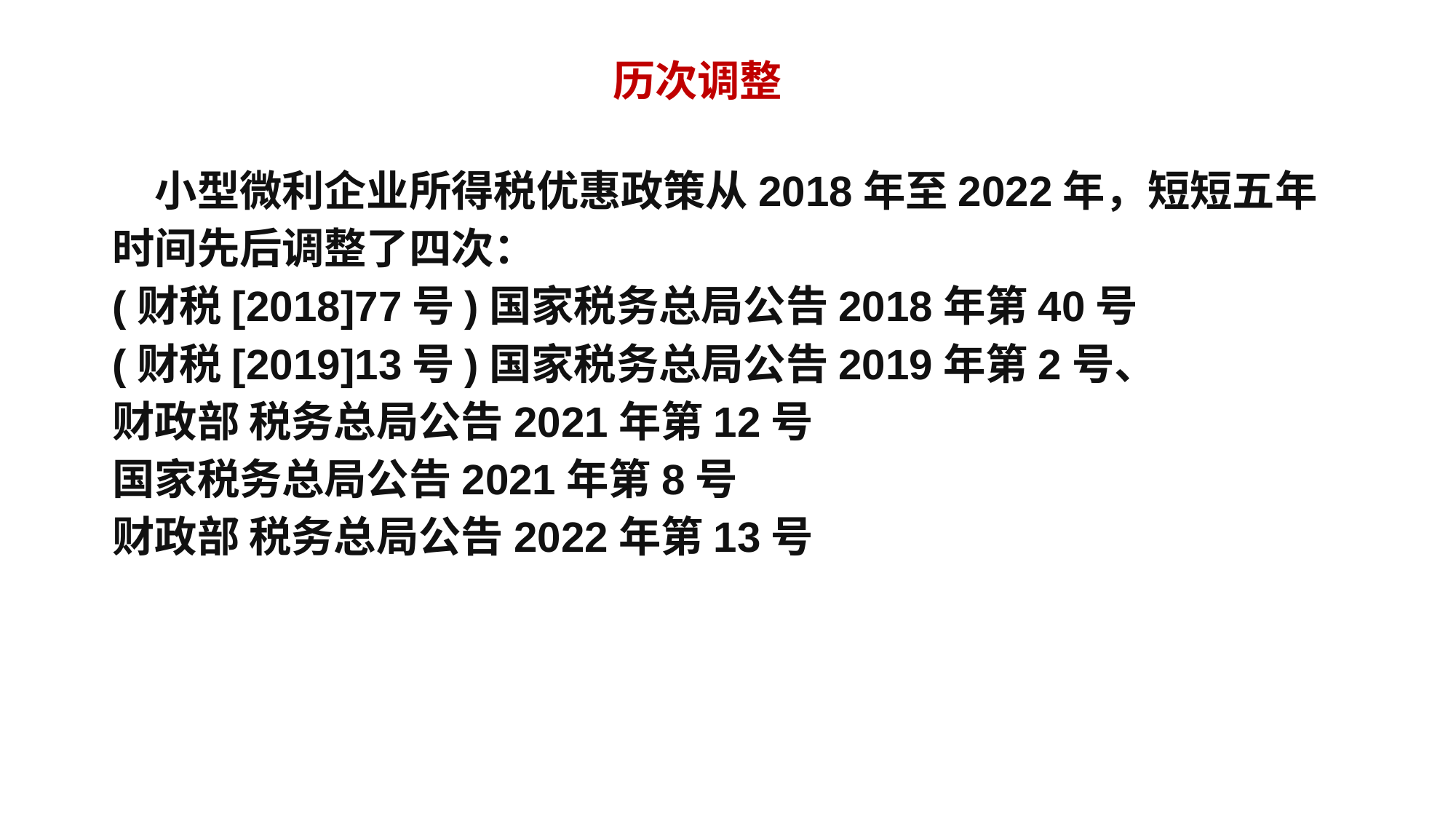

# 历次调整
　小型微利企业所得税优惠政策从2018年至2022年，短短五年时间先后调整了四次：
(财税[2018]77号)国家税务总局公告2018年第40号
(财税[2019]13号)国家税务总局公告2019年第2号、
财政部 税务总局公告2021年第12号
国家税务总局公告2021年第8号
财政部 税务总局公告2022年第13号